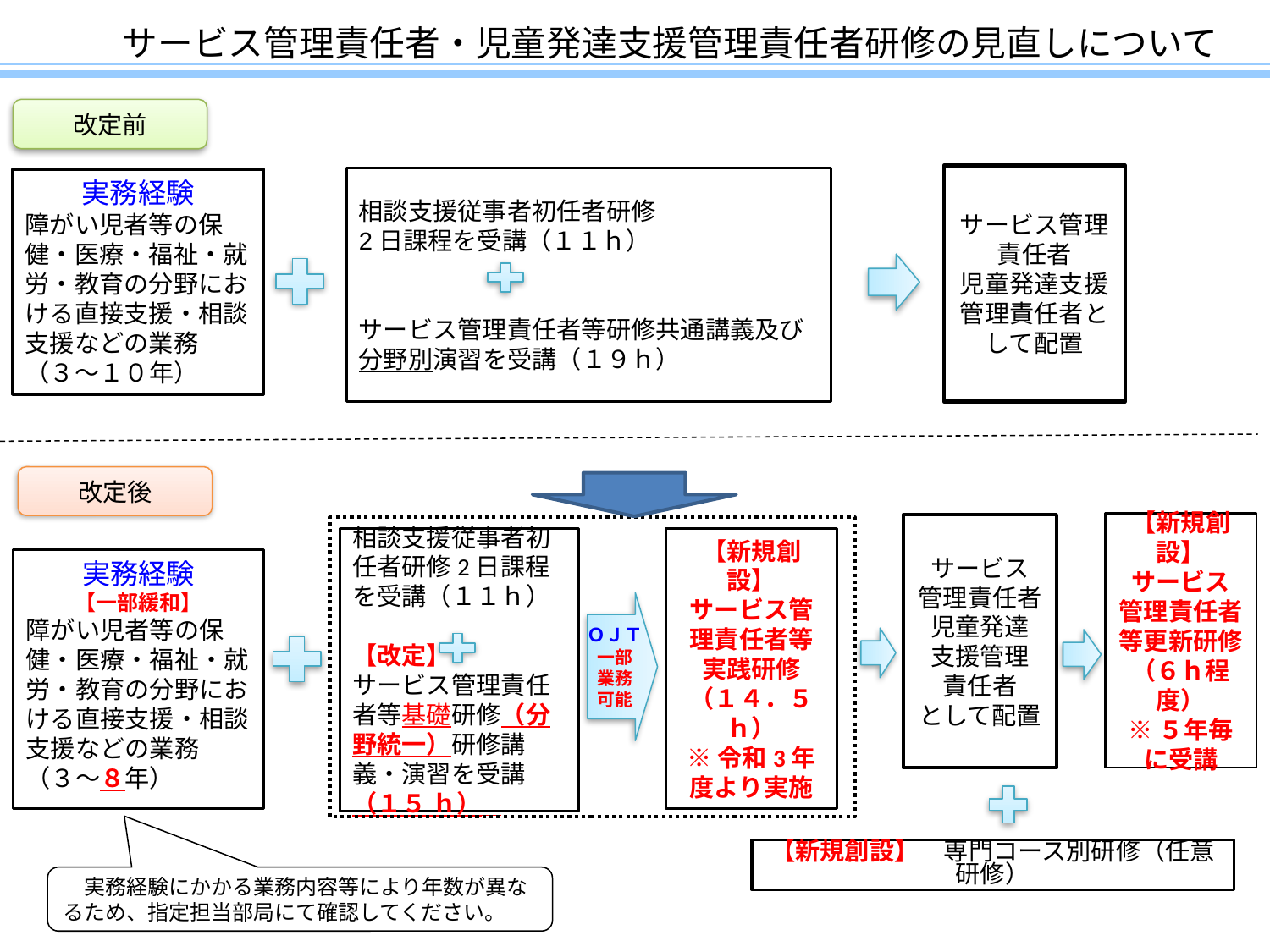

サービス管理責任者・児童発達支援管理責任者研修の見直しについて
改定前
サービス管理責任者
児童発達支援管理責任者として配置
相談支援従事者初任者研修
2日課程を受講（１１ｈ）

サービス管理責任者等研修共通講義及び
分野別演習を受講（１９ｈ）
実務経験
障がい児者等の保健・医療・福祉・就労・教育の分野における直接支援・相談支援などの業務
（３～１０年）

改定後

【新規創設】
サービス
管理責任者等更新研修
（６ｈ程度）
※５年毎に受講
サービス
管理責任者児童発達
支援管理
責任者
として配置

【新規創設】
サービス管理責任者等
実践研修
（１４．５ ｈ）
※令和3年度より実施
相談支援従事者初任者研修2日課程を受講（１１ｈ）

【改定】
サービス管理責任者等基礎研修（分野統一）研修講義・演習を受講（１５ ｈ）
実務経験
【一部緩和】
障がい児者等の保健・医療・福祉・就労・教育の分野における直接支援・相談支援などの業務
（３～８年）

ＯＪＴ
一部
業務
可能

【新規創設】　専門コース別研修（任意研修）
　実務経験にかかる業務内容等により年数が異なるため、指定担当部局にて確認してください。